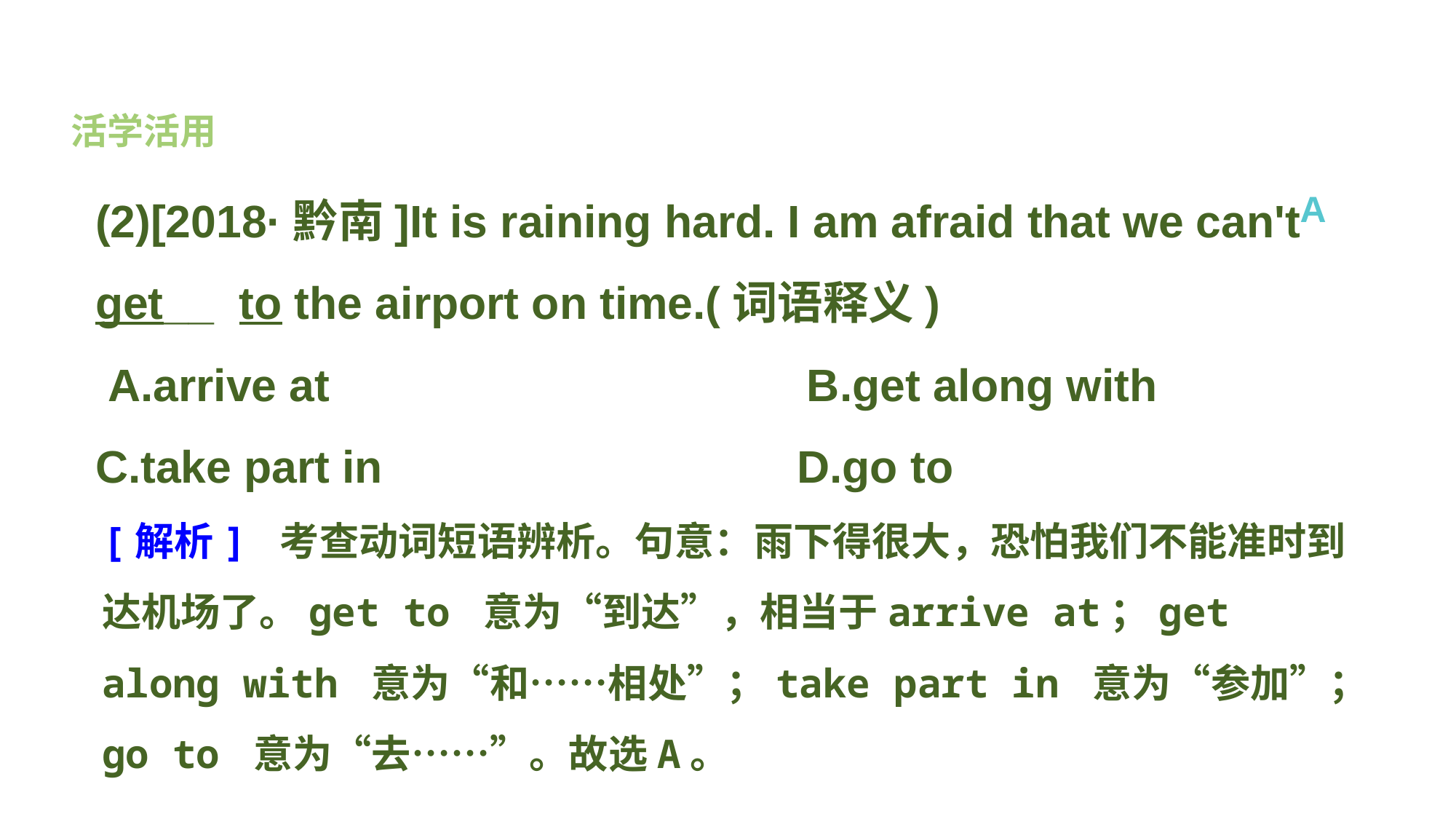

活学活用
(2)[2018·黔南]It is raining hard. I am afraid that we can't get__  to the airport on time.(词语释义)
 A.arrive at                                      B.get along with
C.take part in                                 D.go to
A
[解析] 考查动词短语辨析。句意：雨下得很大，恐怕我们不能准时到达机场了。get to 意为“到达”，相当于arrive at；get along with 意为“和……相处”；take part in 意为“参加”；go to 意为“去……”。故选A。